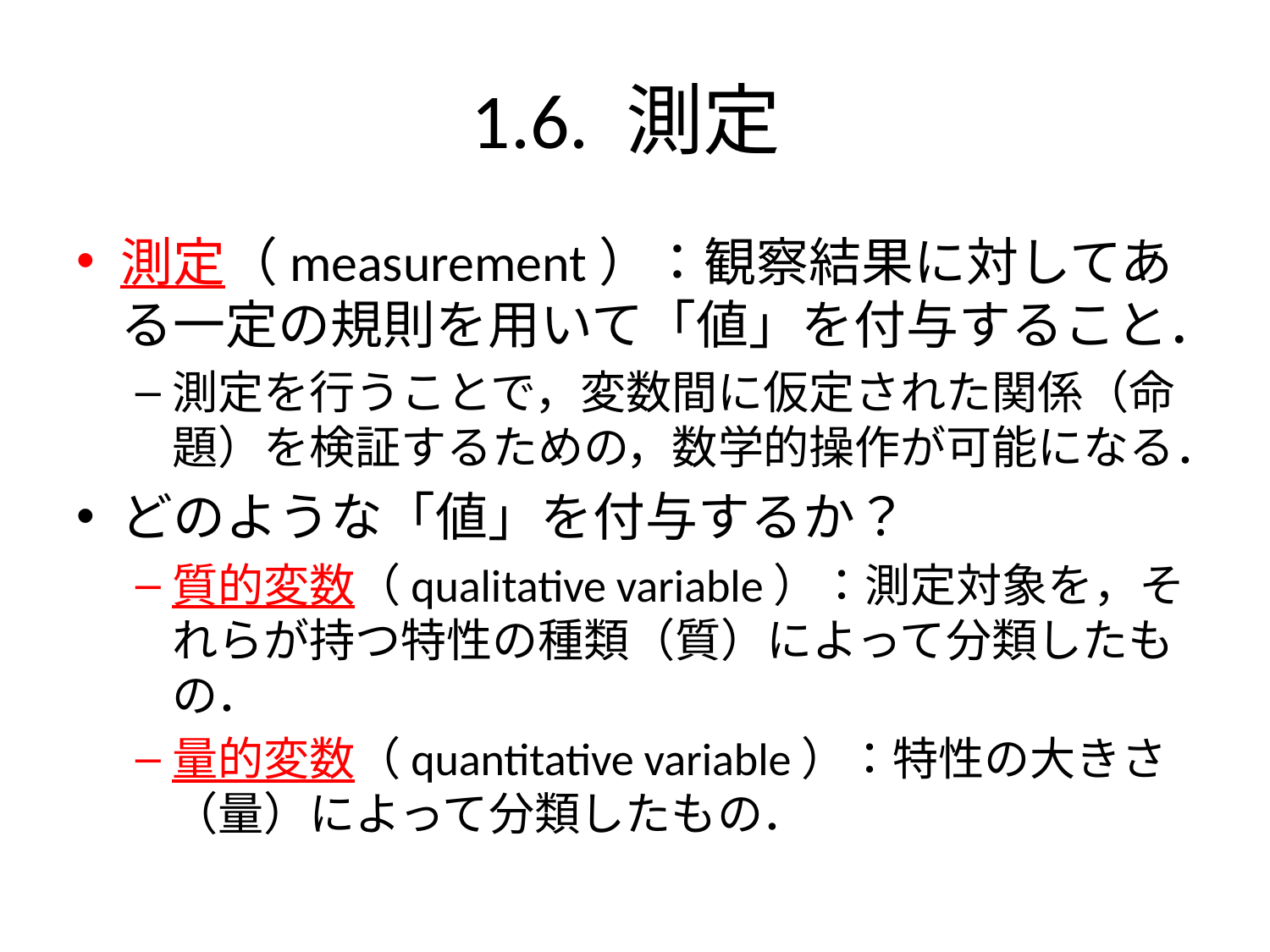

# 1.6. 測定
測定（measurement）：観察結果に対してある一定の規則を用いて「値」を付与すること．
測定を行うことで，変数間に仮定された関係（命題）を検証するための，数学的操作が可能になる．
どのような「値」を付与するか？
質的変数（qualitative variable）：測定対象を，それらが持つ特性の種類（質）によって分類したもの．
量的変数（quantitative variable）：特性の大きさ（量）によって分類したもの．